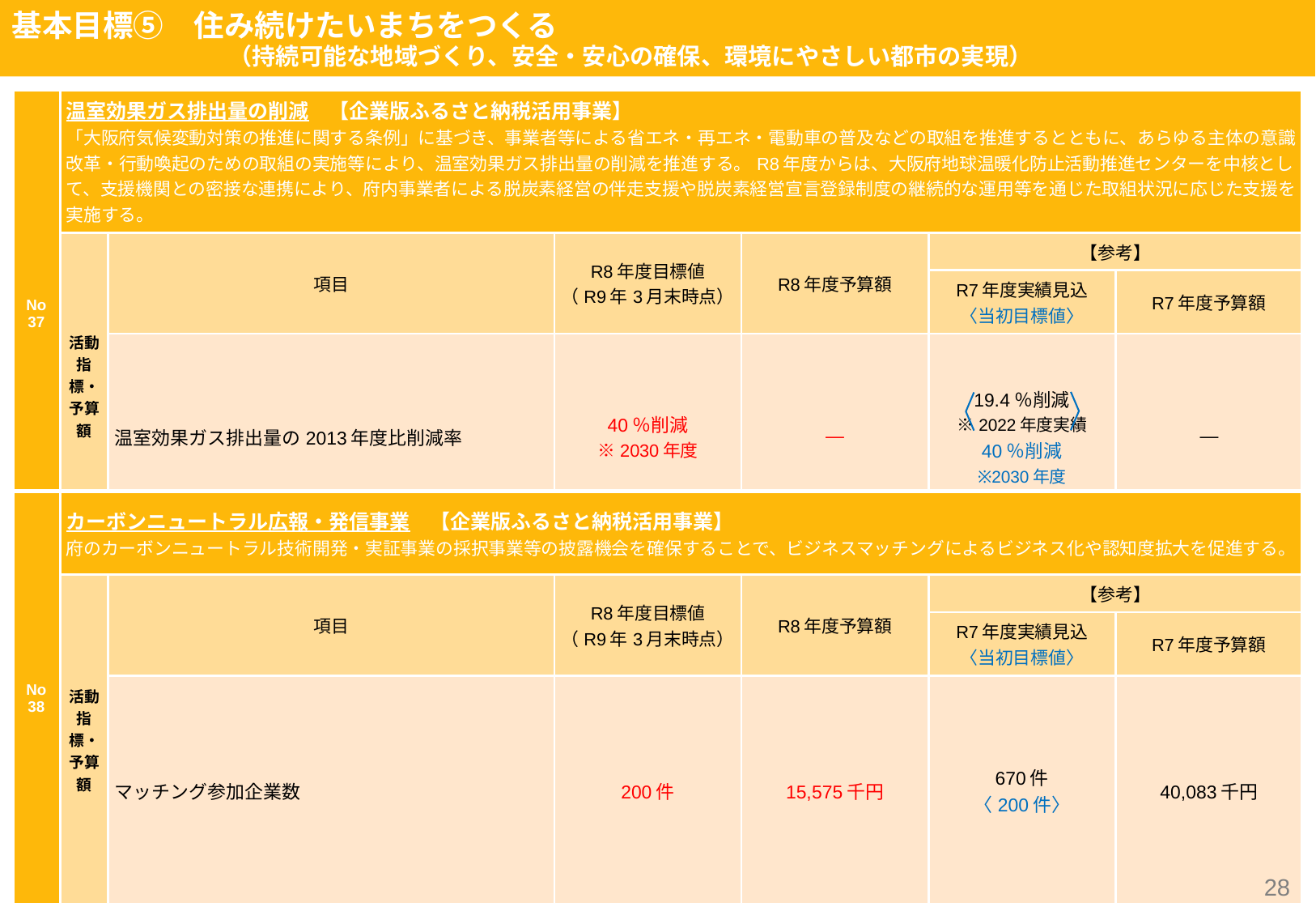

基本目標⑤　住み続けたいまちをつくる
　　　　　　　　     （持続可能な地域づくり、安全・安心の確保、環境にやさしい都市の実現）
| No 37 | 温室効果ガス排出量の削減　【企業版ふるさと納税活用事業】 「大阪府気候変動対策の推進に関する条例」に基づき、事業者等による省エネ・再エネ・電動車の普及などの取組を推進するとともに、あらゆる主体の意識改革・行動喚起のための取組の実施等により、温室効果ガス排出量の削減を推進する。R8年度からは、大阪府地球温暖化防止活動推進センターを中核として、支援機関との密接な連携により、府内事業者による脱炭素経営の伴走支援や脱炭素経営宣言登録制度の継続的な運用等を通じた取組状況に応じた支援を実施する。 |  |  |  |  |  |
| --- | --- | --- | --- | --- | --- | --- |
|  | 活動指標・予算額 | 項目 | R8年度目標値 （R9年3月末時点） | R8年度予算額 | 【参考】 |  |
|  |  |  |  |  | R7年度実績見込 〈当初目標値〉 | R7年度予算額 |
|  |  | 温室効果ガス排出量の2013年度比削減率 | 40％削減 ※2030年度 | ― | 19.4％削減 ※2022年度実績 40％削減 ※2030年度 | ― |
環境農林水産部

商工労働部
| No 38 | カーボンニュートラル広報・発信事業　【企業版ふるさと納税活用事業】 府のカーボンニュートラル技術開発・実証事業の採択事業等の披露機会を確保することで、ビジネスマッチングによるビジネス化や認知度拡大を促進する。 |  |  |  |  |  |
| --- | --- | --- | --- | --- | --- | --- |
|  | 活動指標・予算額 | 項目 | R8年度目標値 （R9年3月末時点） | R8年度予算額 | 【参考】 |  |
|  |  |  |  |  | R7年度実績見込 〈当初目標値〉 | R7年度予算額 |
|  |  | マッチング参加企業数 | 200件 | 15,575千円 | 670件 〈200件〉 | 40,083千円 |
28